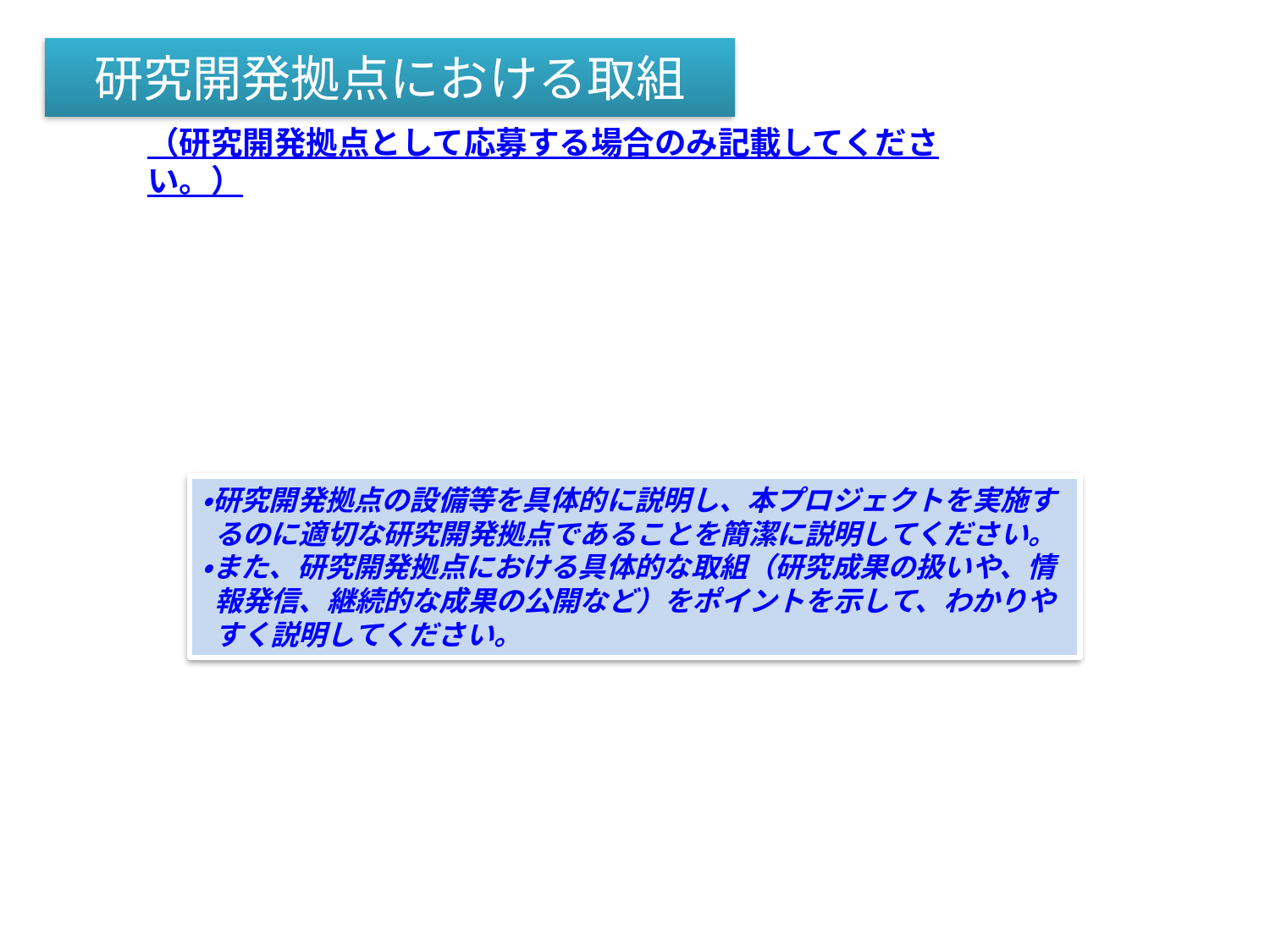

# 研究開発拠点における取組
（研究開発拠点として応募する場合のみ記載してください。）
・研究開発拠点の設備等を具体的に説明し、本プロジェクトを実施するのに適切な研究開発拠点であることを簡潔に説明してください。
・また、研究開発拠点における具体的な取組（研究成果の扱いや、情報発信、継続的な成果の公開など）をポイントを示して、わかりやすく説明してください。